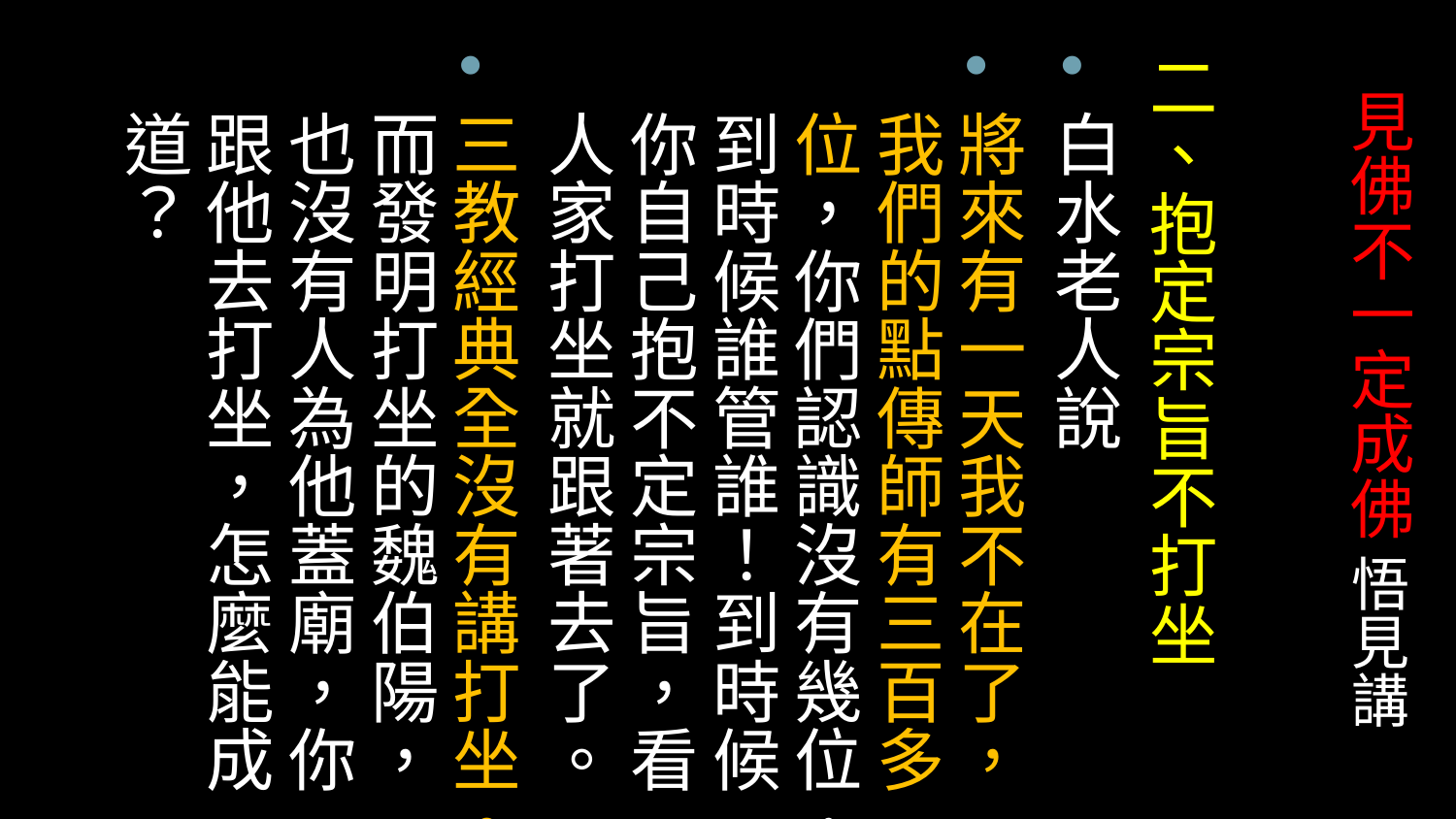

# 見佛不一定成佛 悟見講
二、抱定宗旨不打坐
白水老人說
將來有一天我不在了，我們的點傳師有三百多位，你們認識沒有幾位，到時候誰管誰！到時候你自己抱不定宗旨，看人家打坐就跟著去了。
三教經典全沒有講打坐。而發明打坐的魏伯陽，也沒有人為他蓋廟，你跟他去打坐，怎麼能成道？